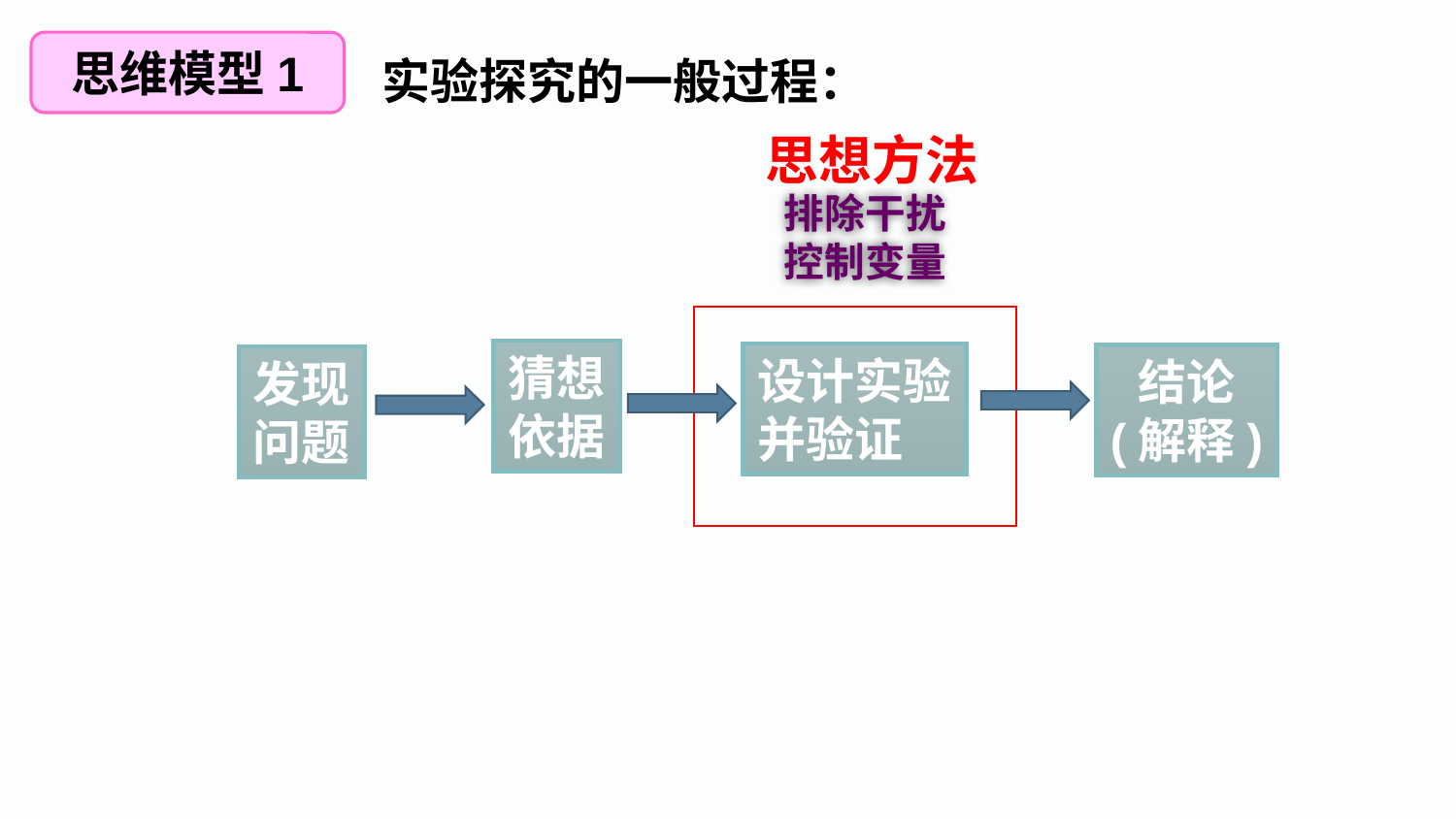

思维模型1
实验探究的一般过程：
思想方法
排除干扰
控制变量

猜想
依据

设计实验
并验证

结论
(解释)
发现
问题